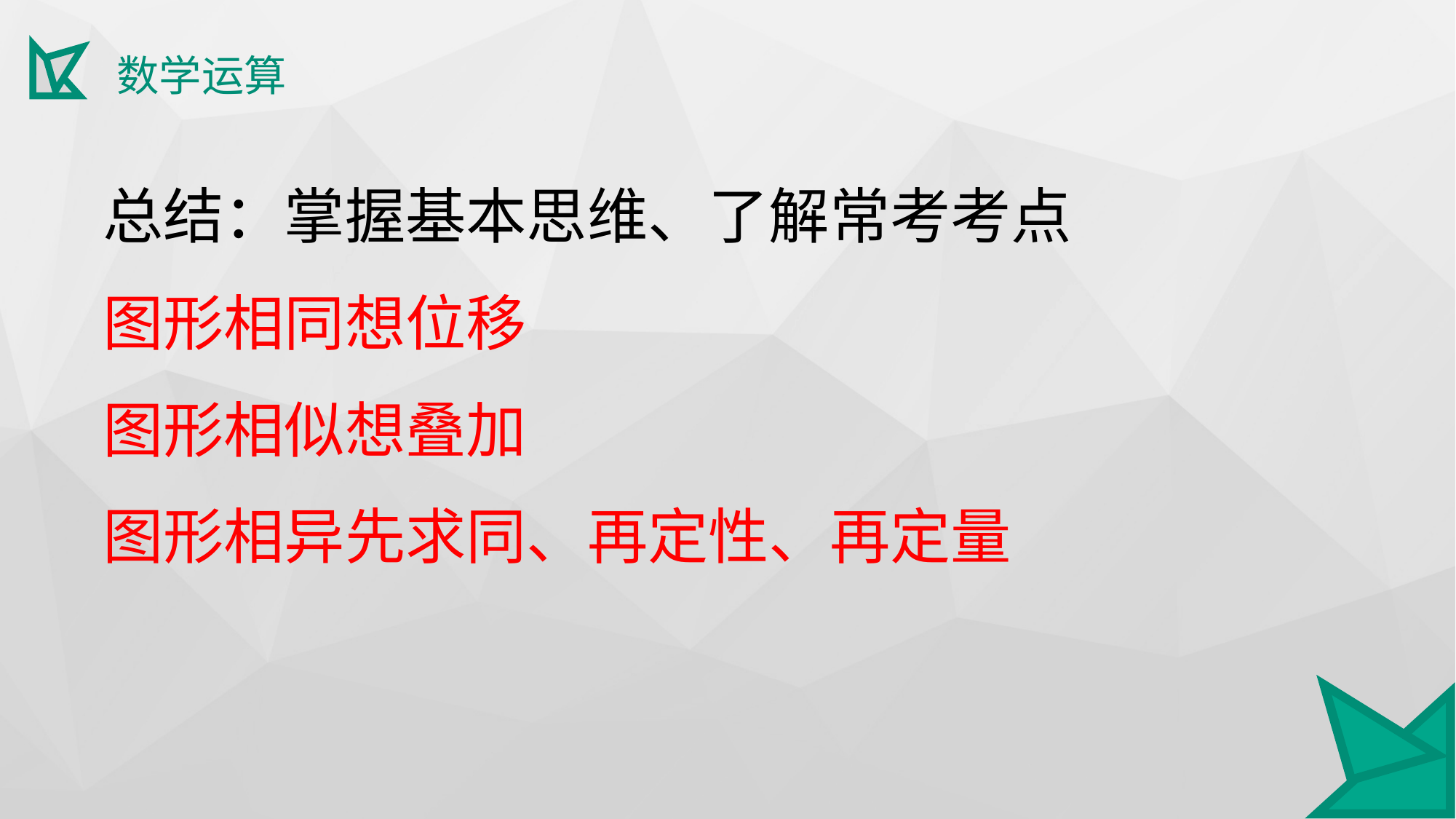

数学运算

总结：掌握基本思维、了解常考考点
图形相同想位移
图形相似想叠加
图形相异先求同、再定性、再定量

.